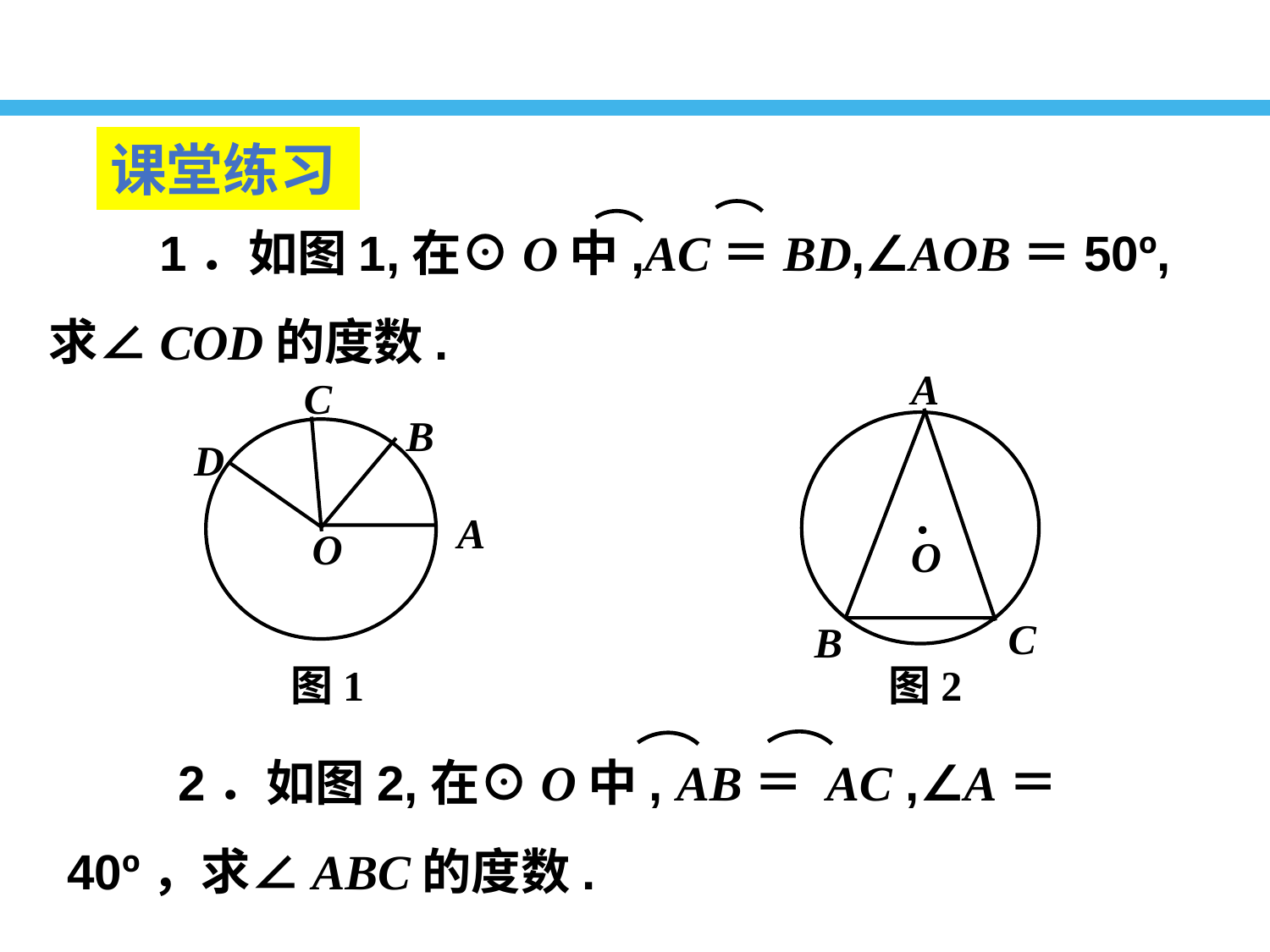

课堂练习
　　1．如图1,在⊙O中,AC＝BD,∠AOB＝50º,求∠COD的度数.

A

O

C
B

图2
C
B

D
A
O
图1
　　2．如图2,在⊙O中, AB＝ AC ,∠A＝40º，求∠ABC的度数.